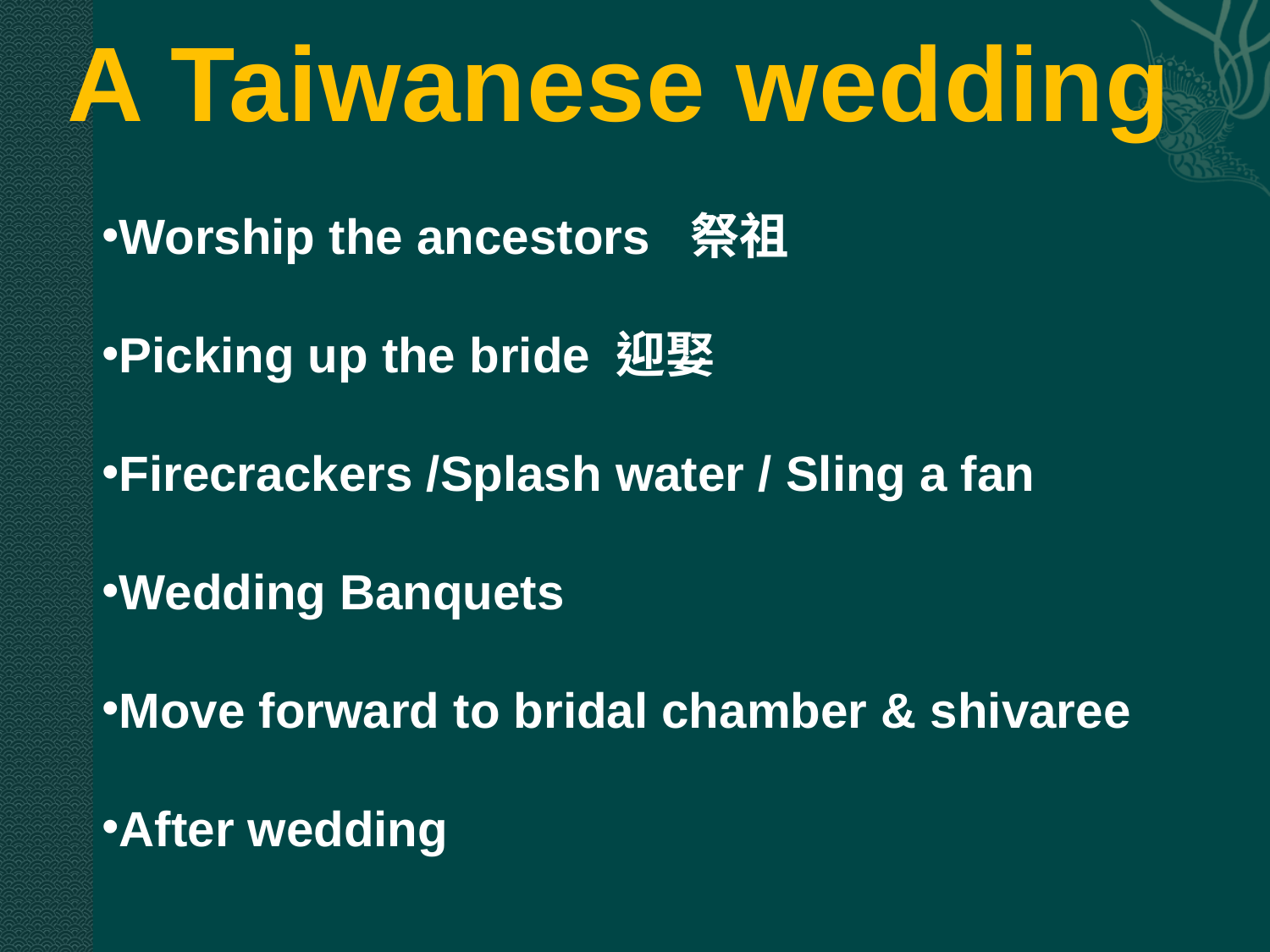

# A Taiwanese wedding
Worship the ancestors  祭祖

Picking up the bride 迎娶

Firecrackers /Splash water / Sling a fan

Wedding Banquets

Move forward to bridal chamber & shivaree

After wedding